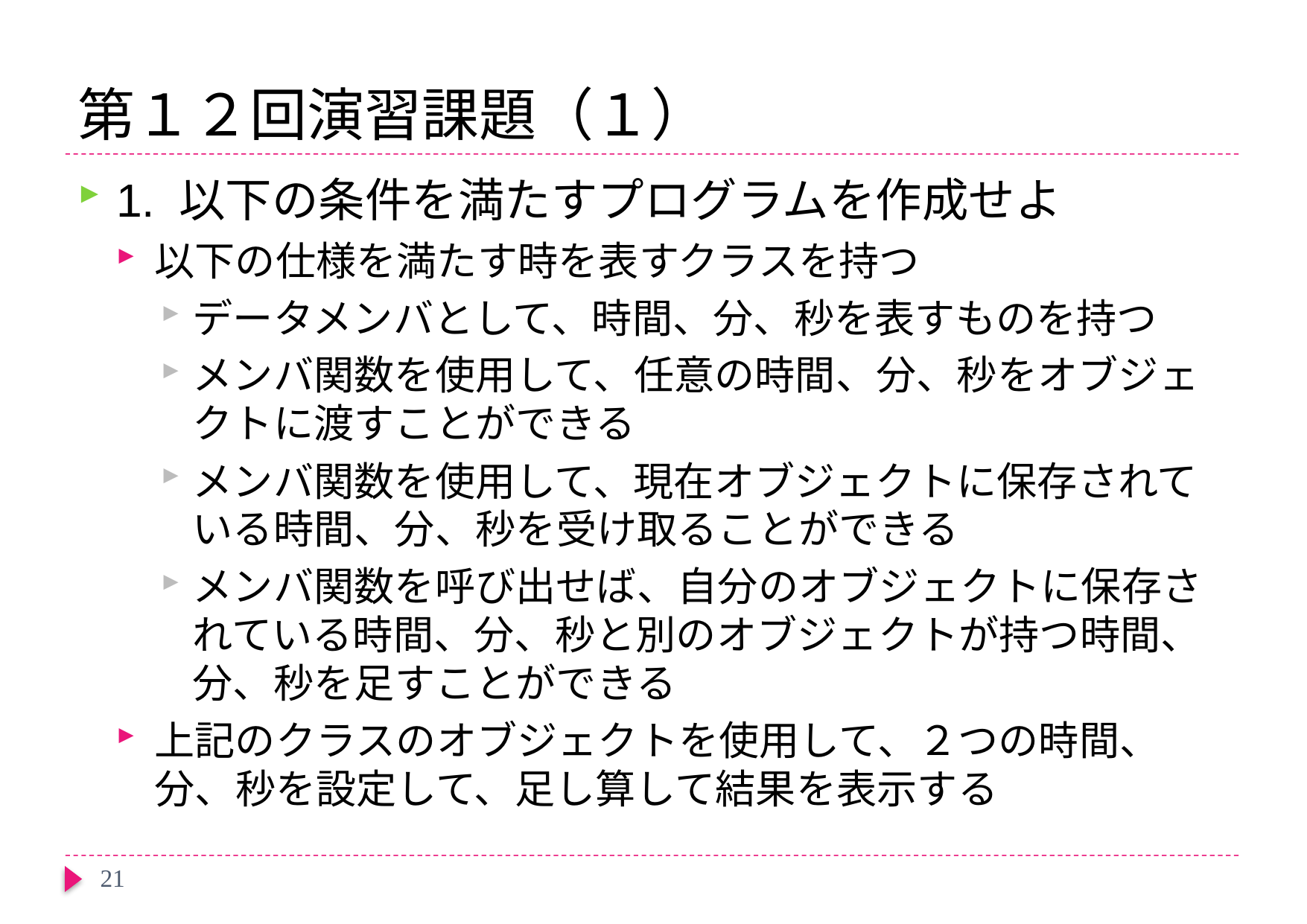

# 第１２回演習課題（１）
1. 以下の条件を満たすプログラムを作成せよ
以下の仕様を満たす時を表すクラスを持つ
データメンバとして、時間、分、秒を表すものを持つ
メンバ関数を使用して、任意の時間、分、秒をオブジェクトに渡すことができる
メンバ関数を使用して、現在オブジェクトに保存されている時間、分、秒を受け取ることができる
メンバ関数を呼び出せば、自分のオブジェクトに保存されている時間、分、秒と別のオブジェクトが持つ時間、分、秒を足すことができる
上記のクラスのオブジェクトを使用して、２つの時間、分、秒を設定して、足し算して結果を表示する
21